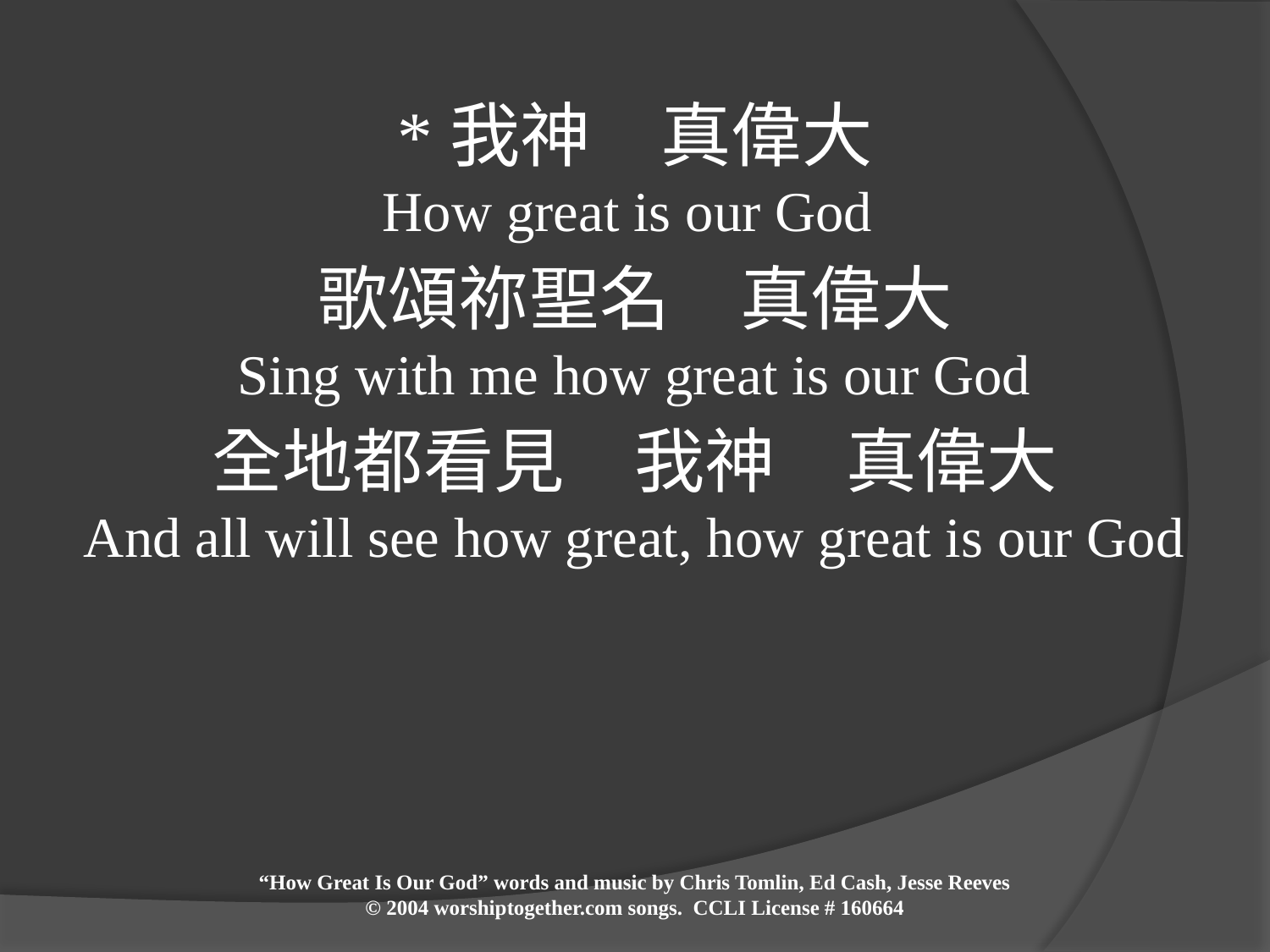

*我神　真偉大
How great is our God
歌頌祢聖名　真偉大
Sing with me how great is our God
全地都看見　我神　真偉大
And all will see how great, how great is our God
“How Great Is Our God” words and music by Chris Tomlin, Ed Cash, Jesse Reeves
© 2004 worshiptogether.com songs.  CCLI License # 160664